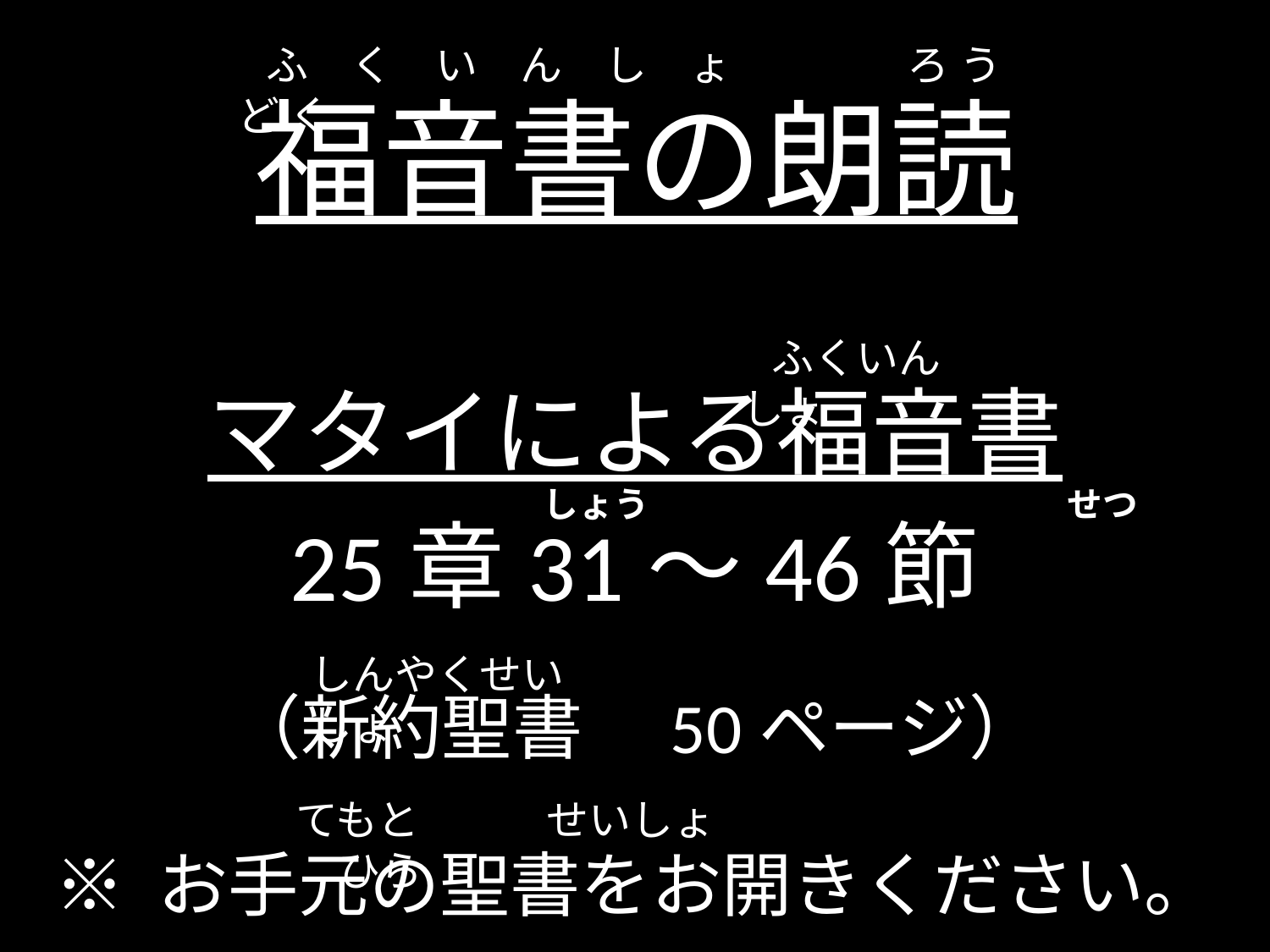

ふ　く　い　ん　し　ょ　              ろ う ど く
# 福音書の朗読
  ふくいんしょ
マタイによる福音書
25章31～46節

（新約聖書　50ページ）
     　　　　　　　しょう    　　　　　　　　　　    せつ
しんやくせいしょ
てもと　　　せいしょ　　　　ひら
※ お手元の聖書をお開きください。